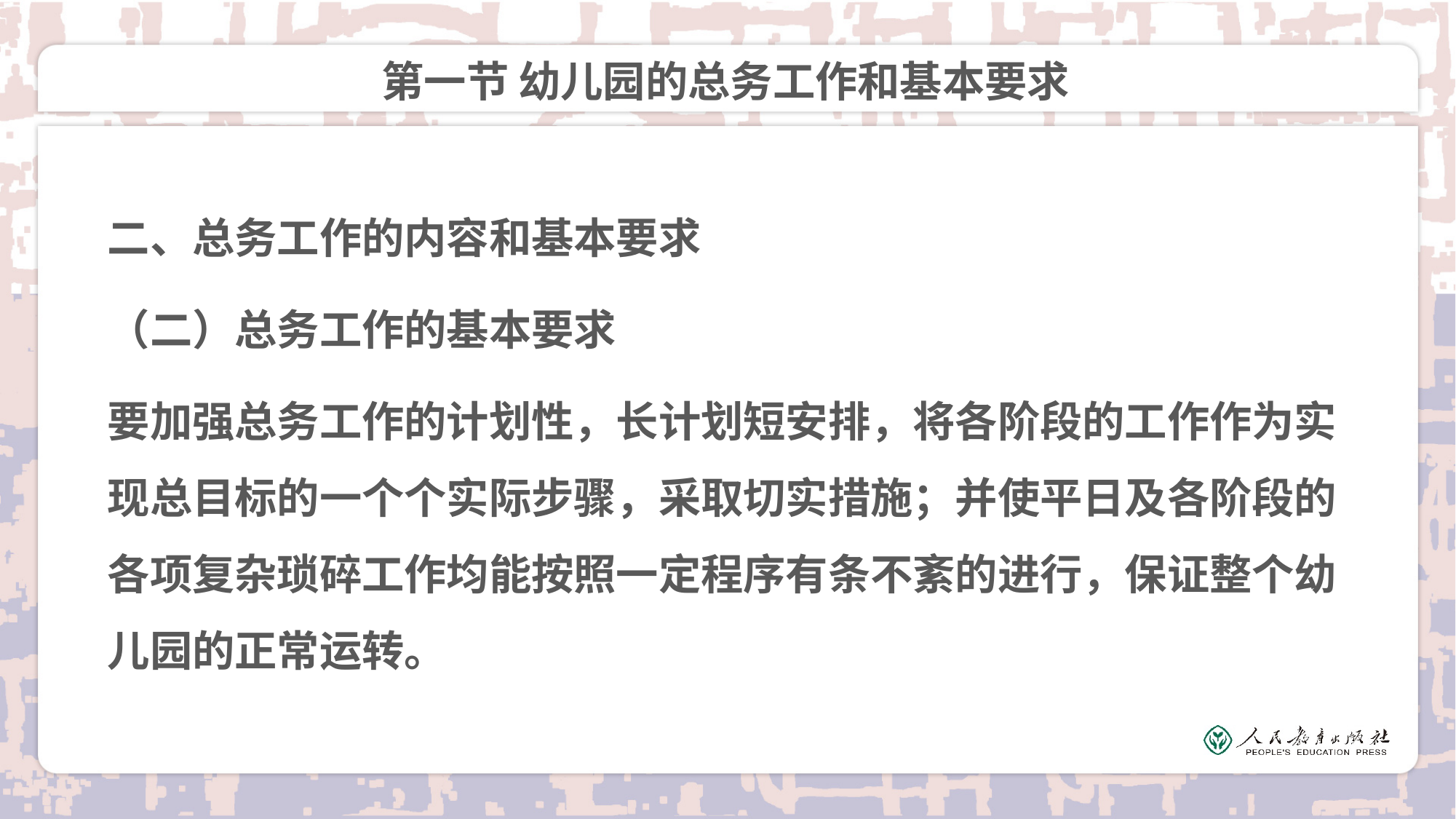

# 第一节 幼儿园的总务工作和基本要求
二、总务工作的内容和基本要求
（二）总务工作的基本要求
要加强总务工作的计划性，长计划短安排，将各阶段的工作作为实现总目标的一个个实际步骤，采取切实措施；并使平日及各阶段的各项复杂琐碎工作均能按照一定程序有条不紊的进行，保证整个幼儿园的正常运转。